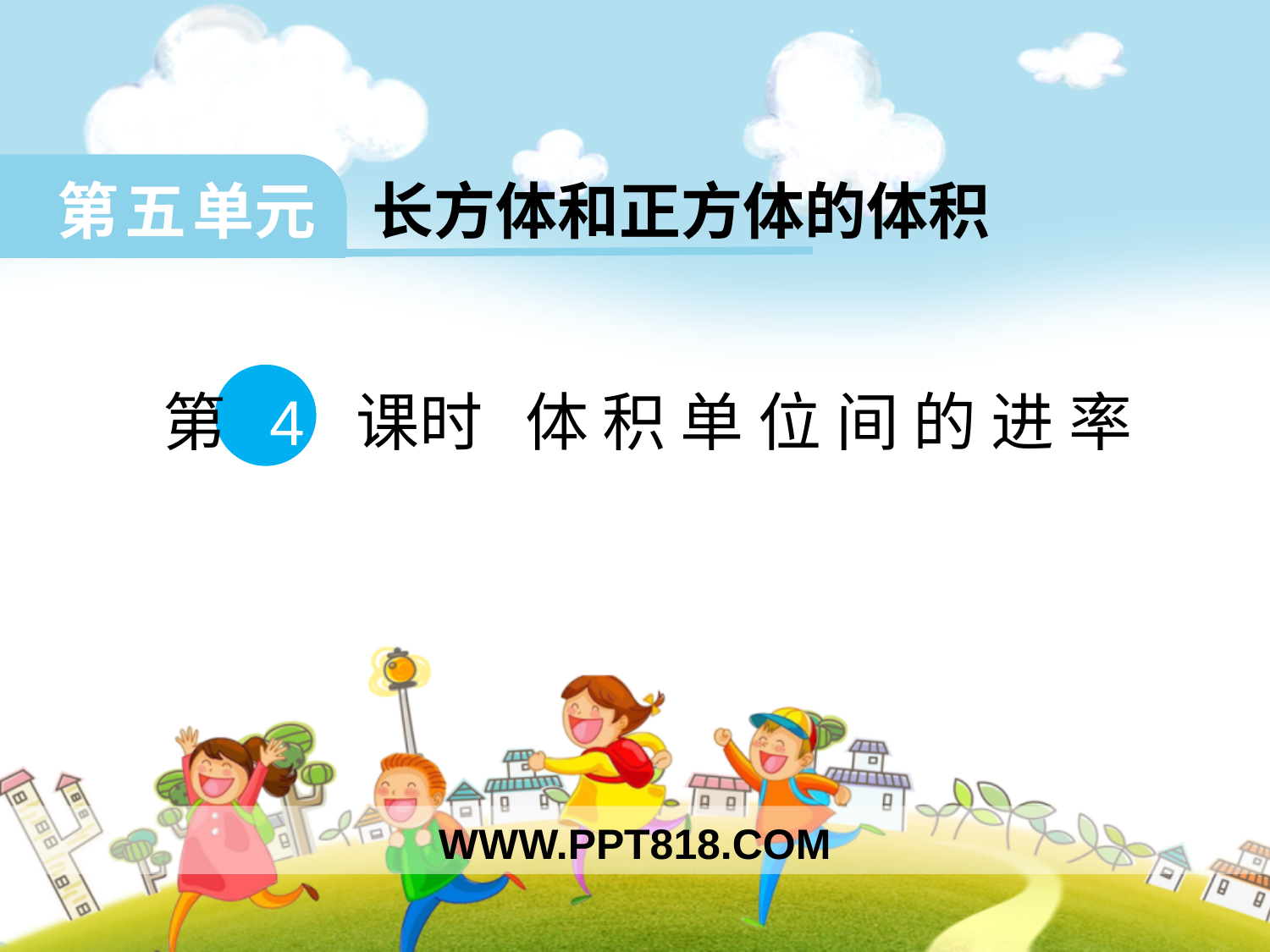

第 五 单元    长方体和正方体的体积

  第  4  课时   体 积 单 位 间 的 进 率
WWW.PPT818.COM